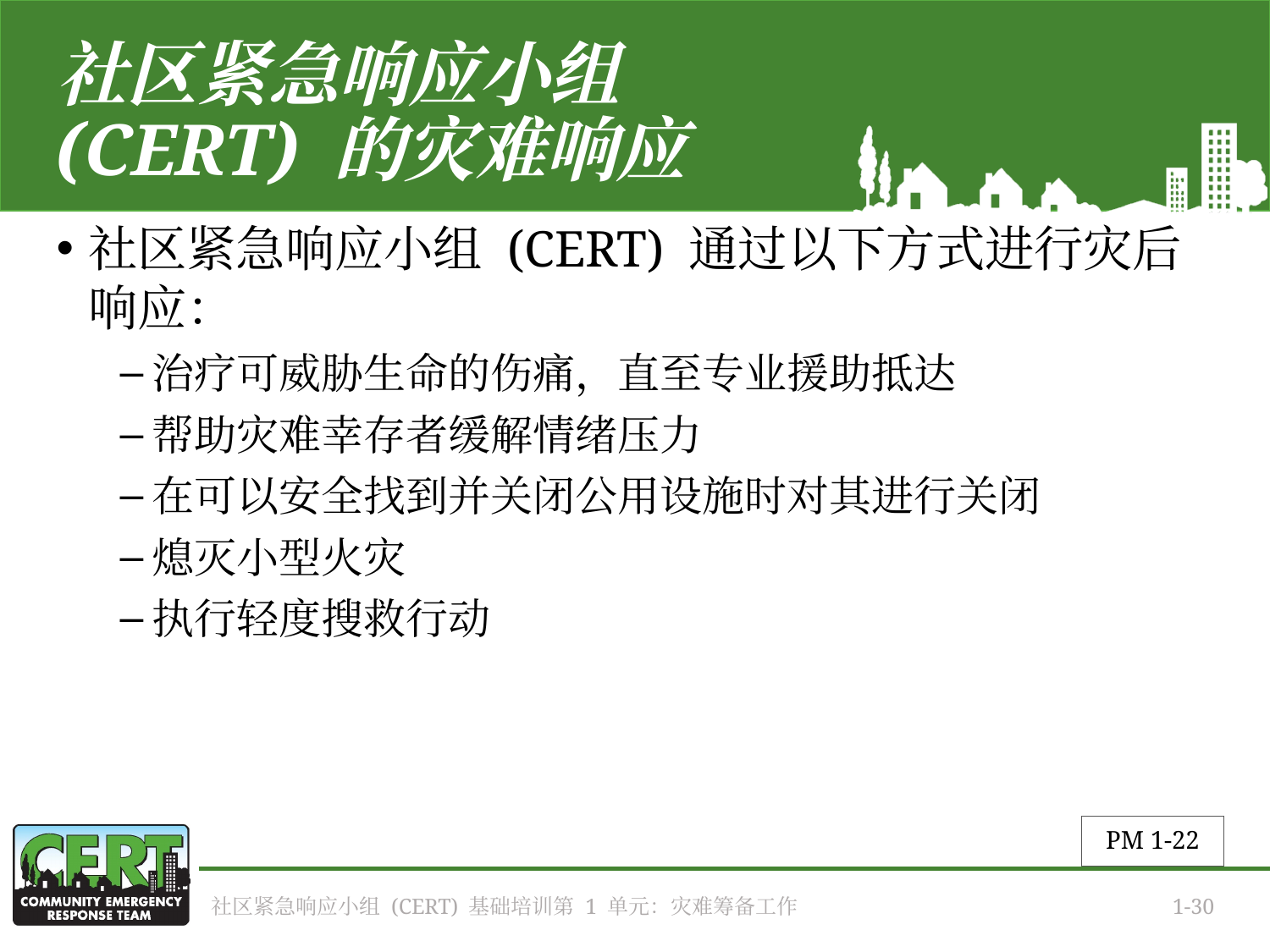

# 社区紧急响应小组 (CERT) 的灾难响应
社区紧急响应小组 (CERT) 通过以下方式进行灾后响应：
治疗可威胁生命的伤痛，直至专业援助抵达
帮助灾难幸存者缓解情绪压力
在可以安全找到并关闭公用设施时对其进行关闭
熄灭小型火灾
执行轻度搜救行动

PM 1-22
社区紧急响应小组 (CERT) 基础培训第 1 单元：灾难筹备工作
1-30